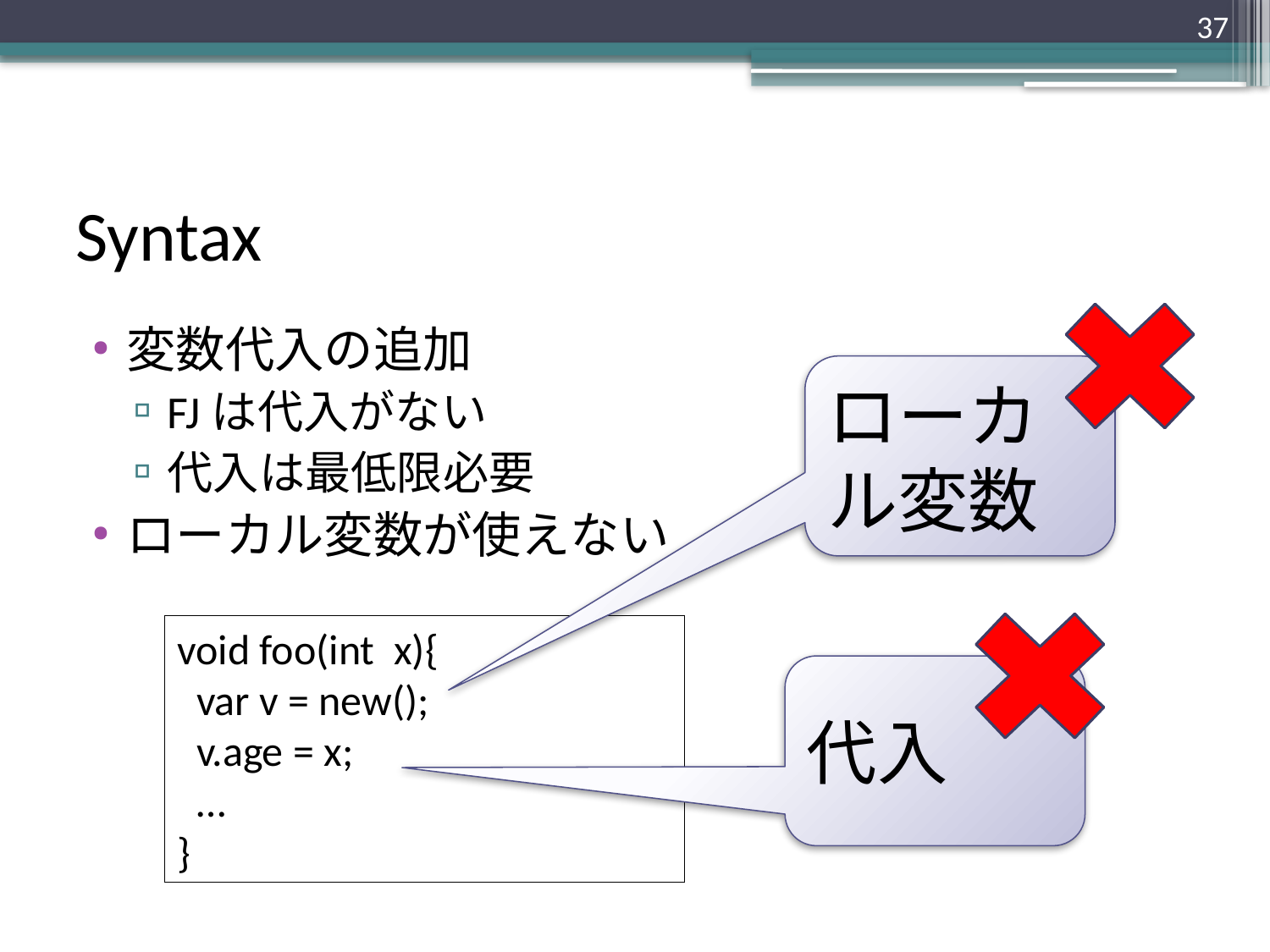

37
# Syntax

変数代入の追加
FJは代入がない
代入は最低限必要
ローカル変数が使えない

ローカル変数

void foo(int  x){
  var v = new();
  v.age = x;
  …
}
代入